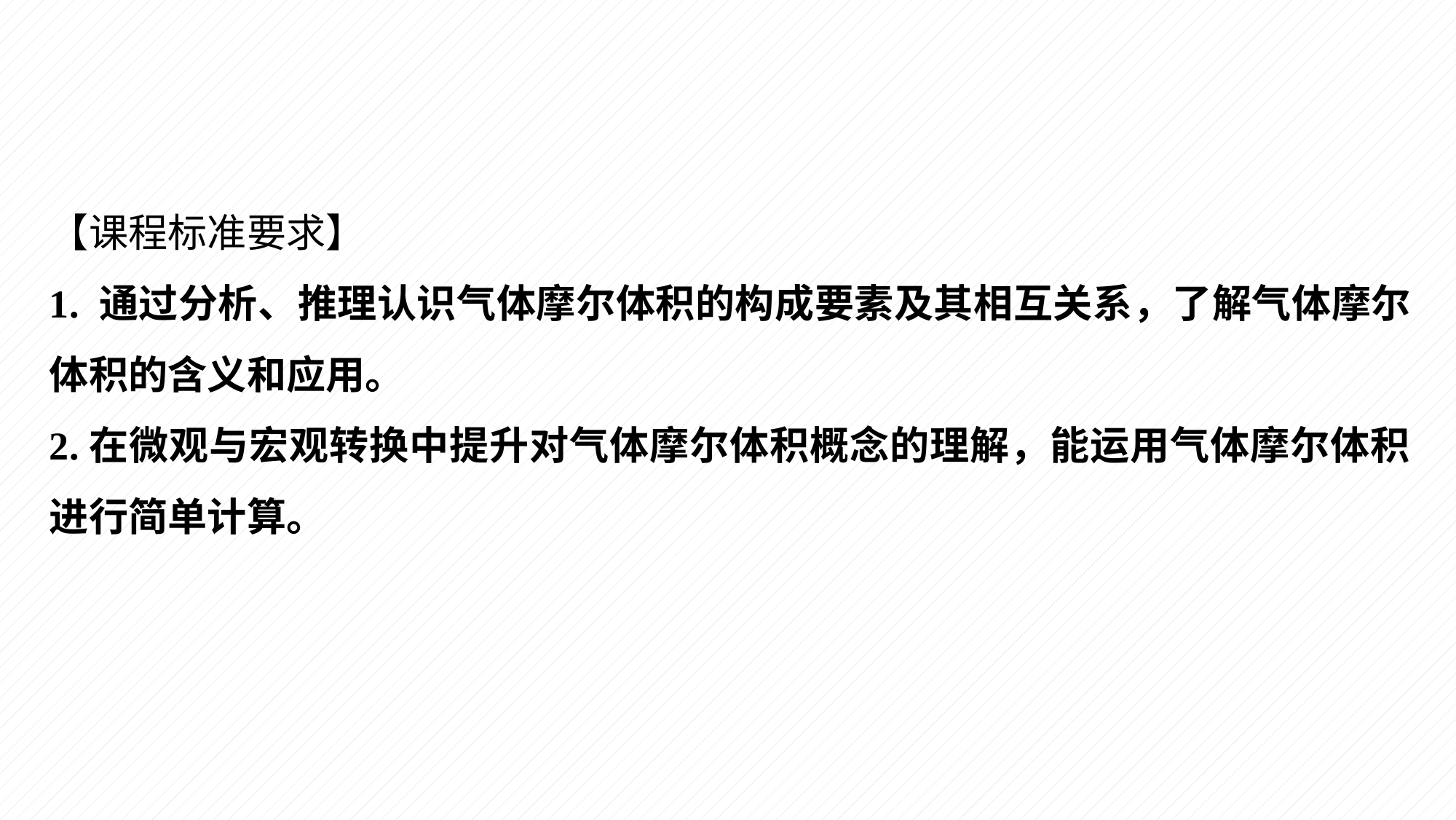

【课程标准要求】
1. 通过分析、推理认识气体摩尔体积的构成要素及其相互关系，了解气体摩尔体积的含义和应用。
2.在微观与宏观转换中提升对气体摩尔体积概念的理解，能运用气体摩尔体积进行简单计算。